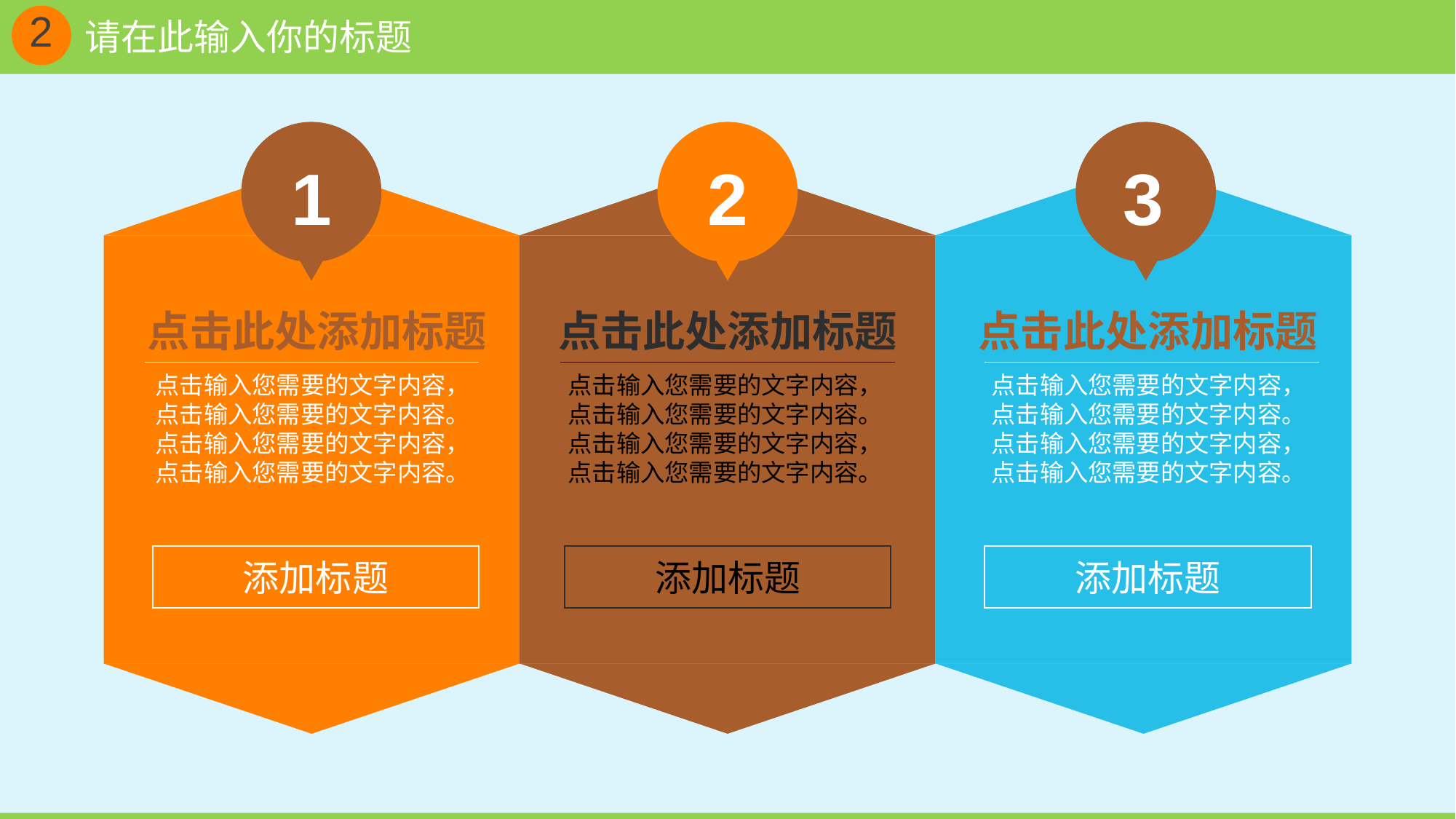

2

请在此输入你的标题

1
2
3

点击此处添加标题
点击此处添加标题
点击此处添加标题
点击输入您需要的文字内容，点击输入您需要的文字内容。点击输入您需要的文字内容，点击输入您需要的文字内容。
点击输入您需要的文字内容，点击输入您需要的文字内容。点击输入您需要的文字内容，点击输入您需要的文字内容。
点击输入您需要的文字内容，点击输入您需要的文字内容。点击输入您需要的文字内容，点击输入您需要的文字内容。
添加标题
添加标题
添加标题